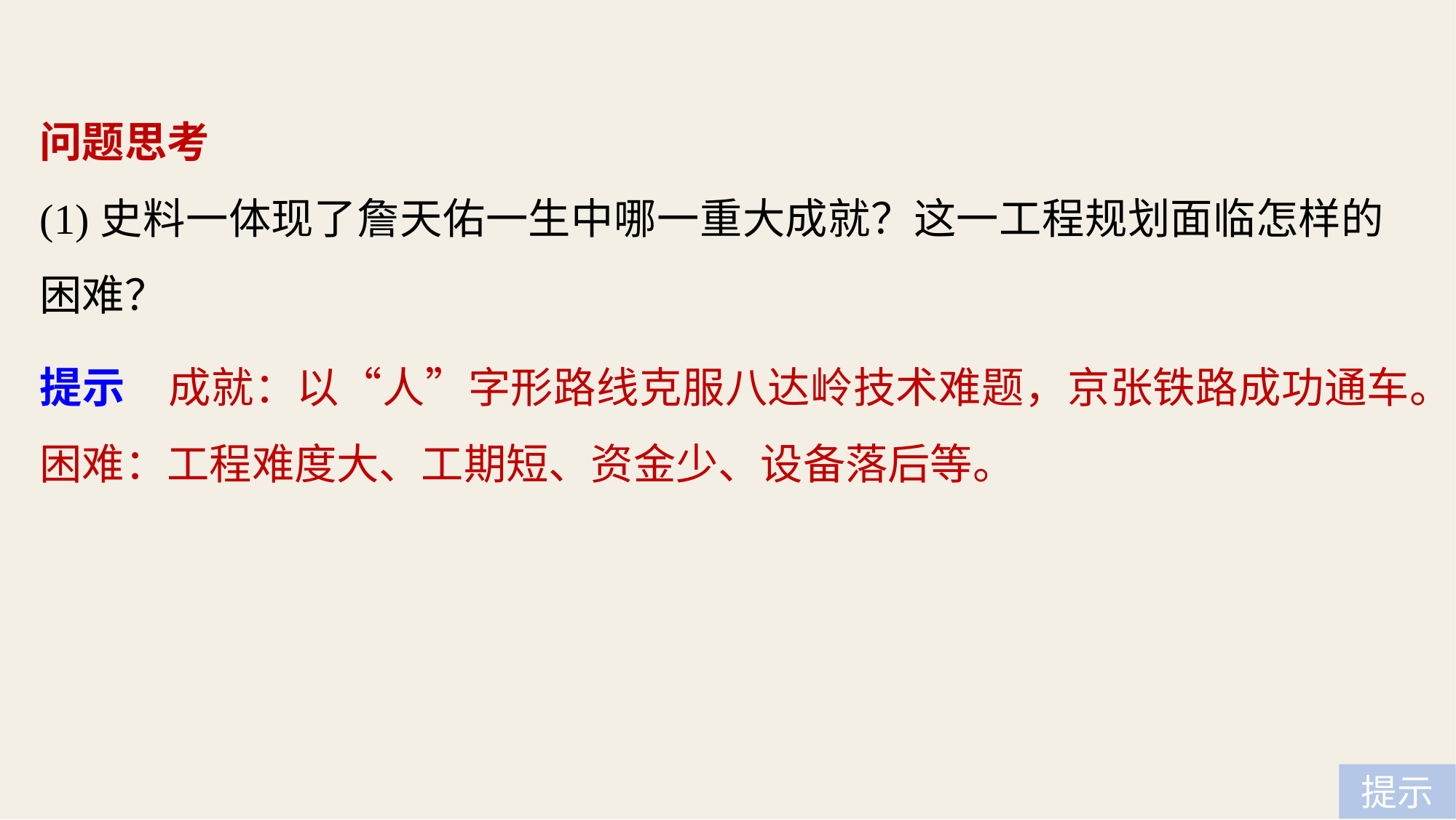

问题思考
(1)史料一体现了詹天佑一生中哪一重大成就？这一工程规划面临怎样的困难？
提示　成就：以“人”字形路线克服八达岭技术难题，京张铁路成功通车。
困难：工程难度大、工期短、资金少、设备落后等。
提示